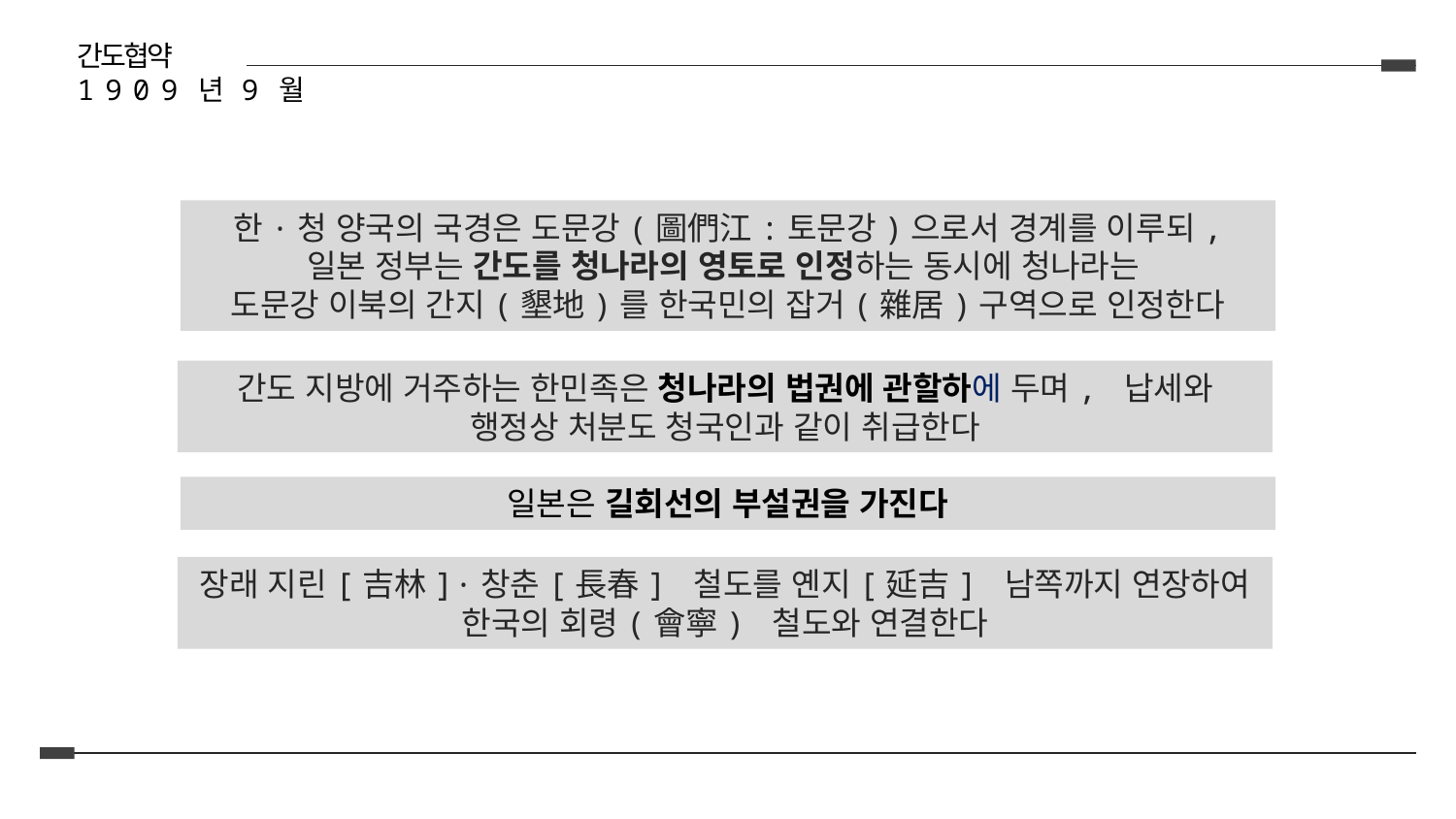

간도협약
1 9 0 9 년  9 월

한·청 양국의 국경은 도문강(圖們江:토문강)으로서 경계를 이루되, 일본 정부는 간도를 청나라의 영토로 인정하는 동시에 청나라는
도문강 이북의 간지(墾地)를 한국민의 잡거(雜居)구역으로 인정한다
간도 지방에 거주하는 한민족은 청나라의 법권에 관할하에 두며, 납세와 행정상 처분도 청국인과 같이 취급한다
일본은 길회선의 부설권을 가진다
장래 지린[吉林]·창춘[長春] 철도를 옌지[延吉] 남쪽까지 연장하여 한국의 회령(會寧) 철도와 연결한다